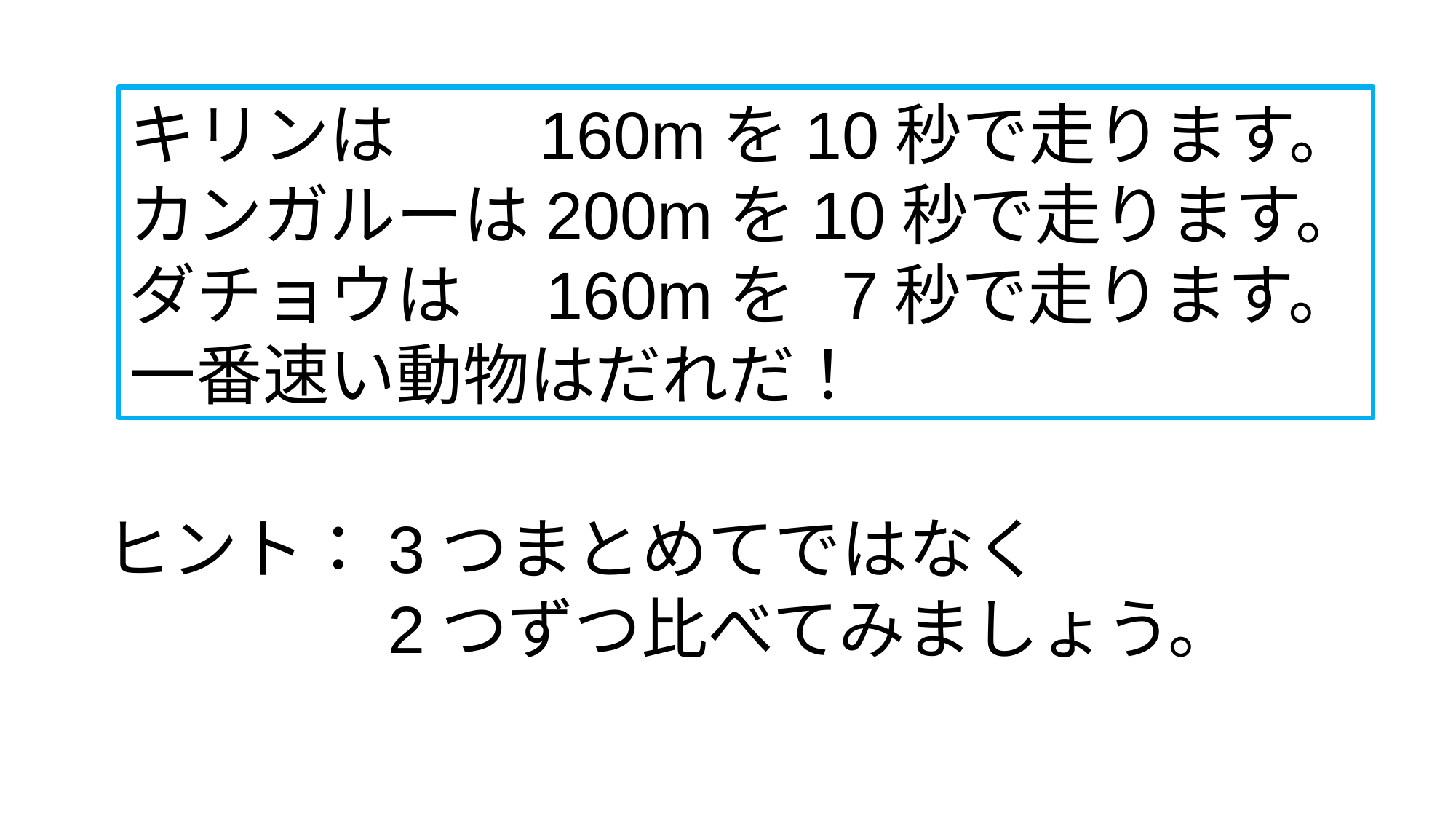

キリンは	　160mを10秒で走ります。
カンガルーは200mを10秒で走ります。
ダチョウは　160mを  7秒で走ります。
一番速い動物はだれだ！
ヒント：3つまとめてではなく
　　　　2つずつ比べてみましょう。